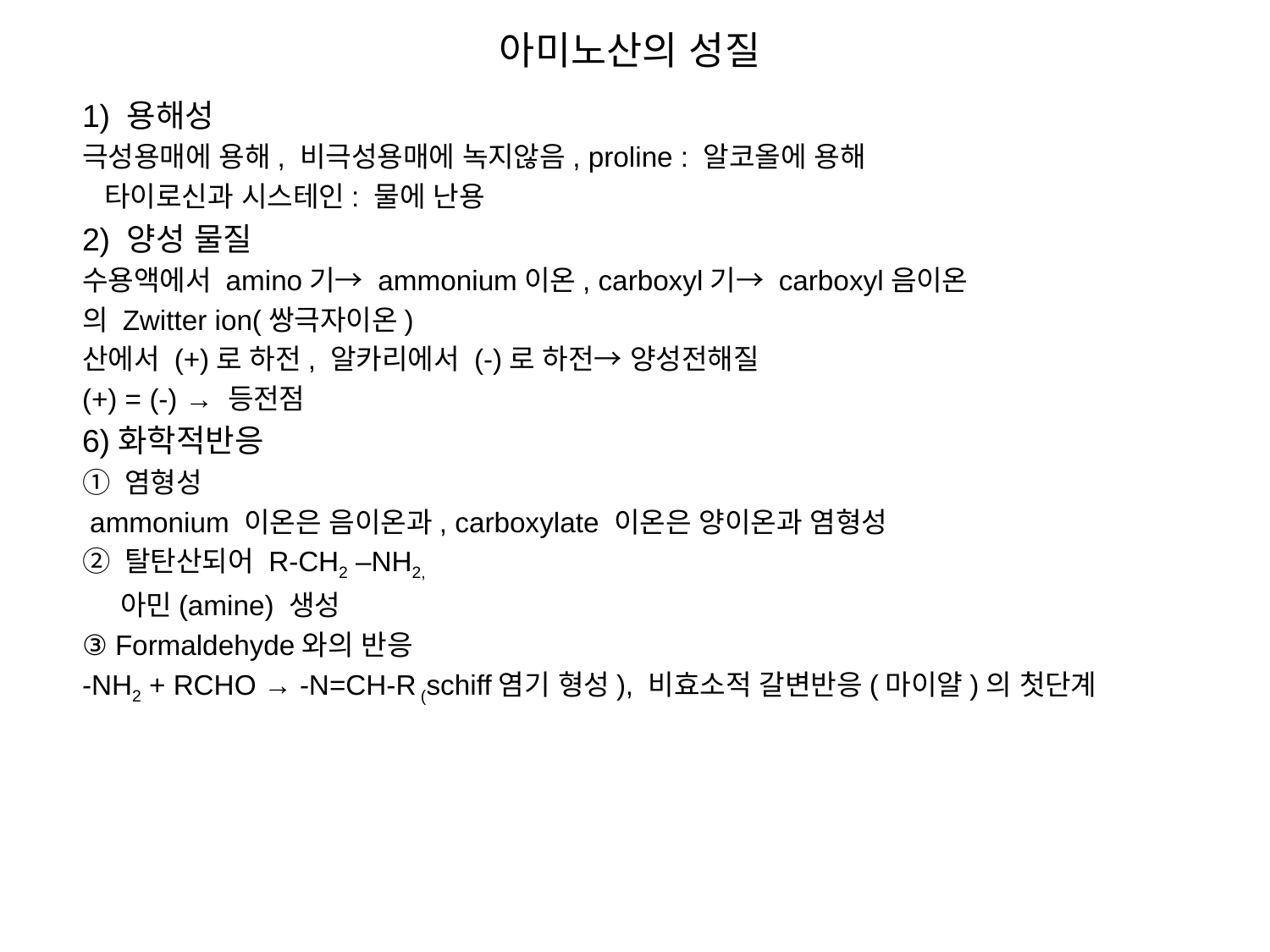

# 아미노산의 성질
1) 용해성
극성용매에 용해, 비극성용매에 녹지않음, proline : 알코올에 용해
  타이로신과 시스테인: 물에 난용
2) 양성 물질
수용액에서 amino기→ ammonium이온, carboxyl기→ carboxyl음이온
의 Zwitter ion(쌍극자이온)
산에서 (+)로 하전, 알카리에서 (-)로 하전→ 양성전해질
(+) = (-) → 등전점
6)화학적반응
① 염형성
 ammonium 이온은 음이온과, carboxylate 이온은 양이온과 염형성
② 탈탄산되어 R-CH2 –NH2,
    아민(amine) 생성
③ Formaldehyde와의 반응
-NH2 + RCHO → -N=CH-R (schiff염기 형성), 비효소적 갈변반응(마이얄)의 첫단계